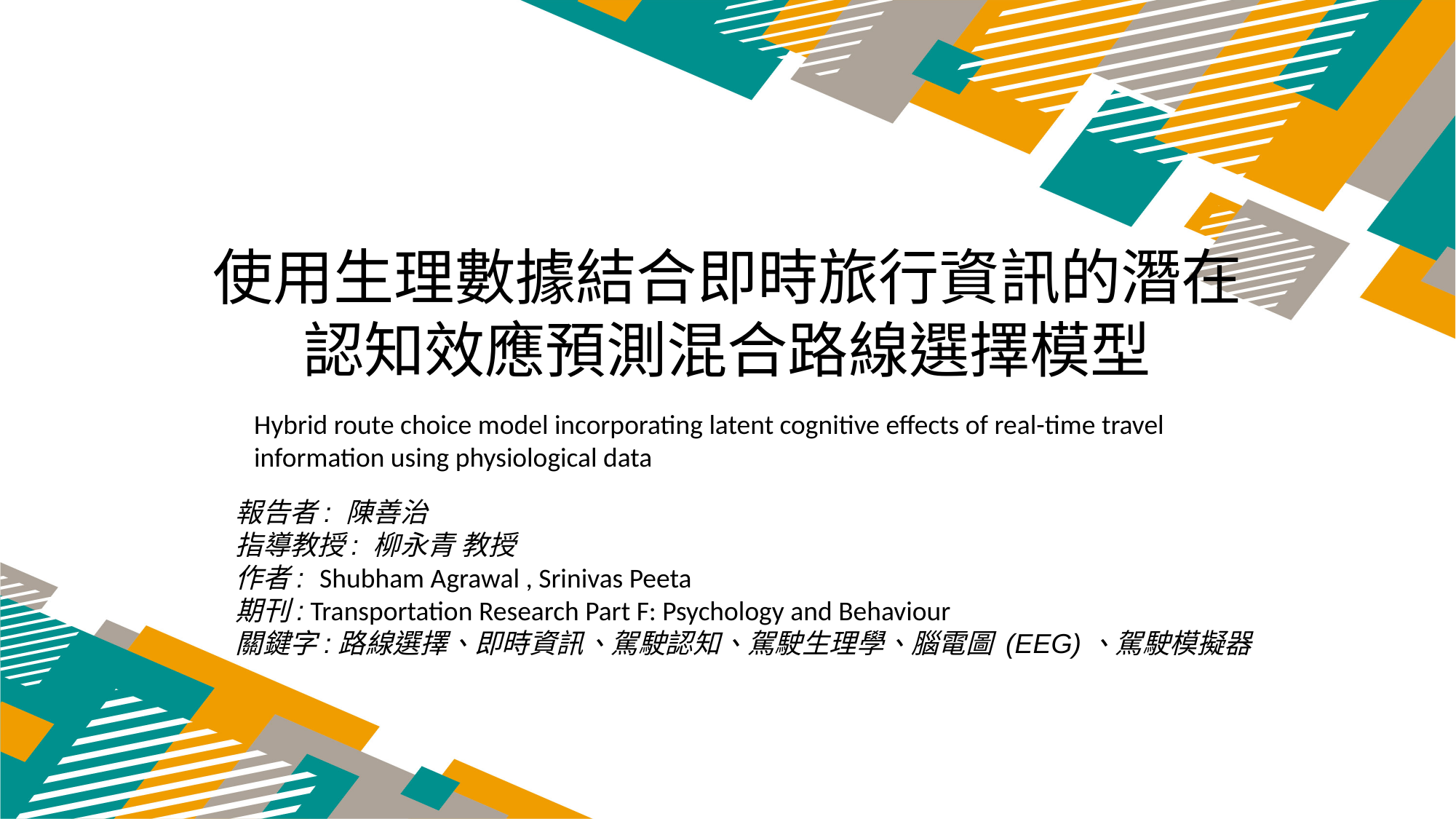

使用生理數據結合即時旅行資訊的潛在認知效應預測混合路線選擇模型
Hybrid route choice model incorporating latent cognitive effects of real-time travel information using physiological data
報告者: 陳善治
指導教授: 柳永青 教授
作者:  Shubham Agrawal , Srinivas Peeta
期刊: Transportation Research Part F: Psychology and Behaviour
關鍵字:路線選擇、即時資訊、駕駛認知、駕駛生理學、腦電圖 (EEG)、駕駛模擬器